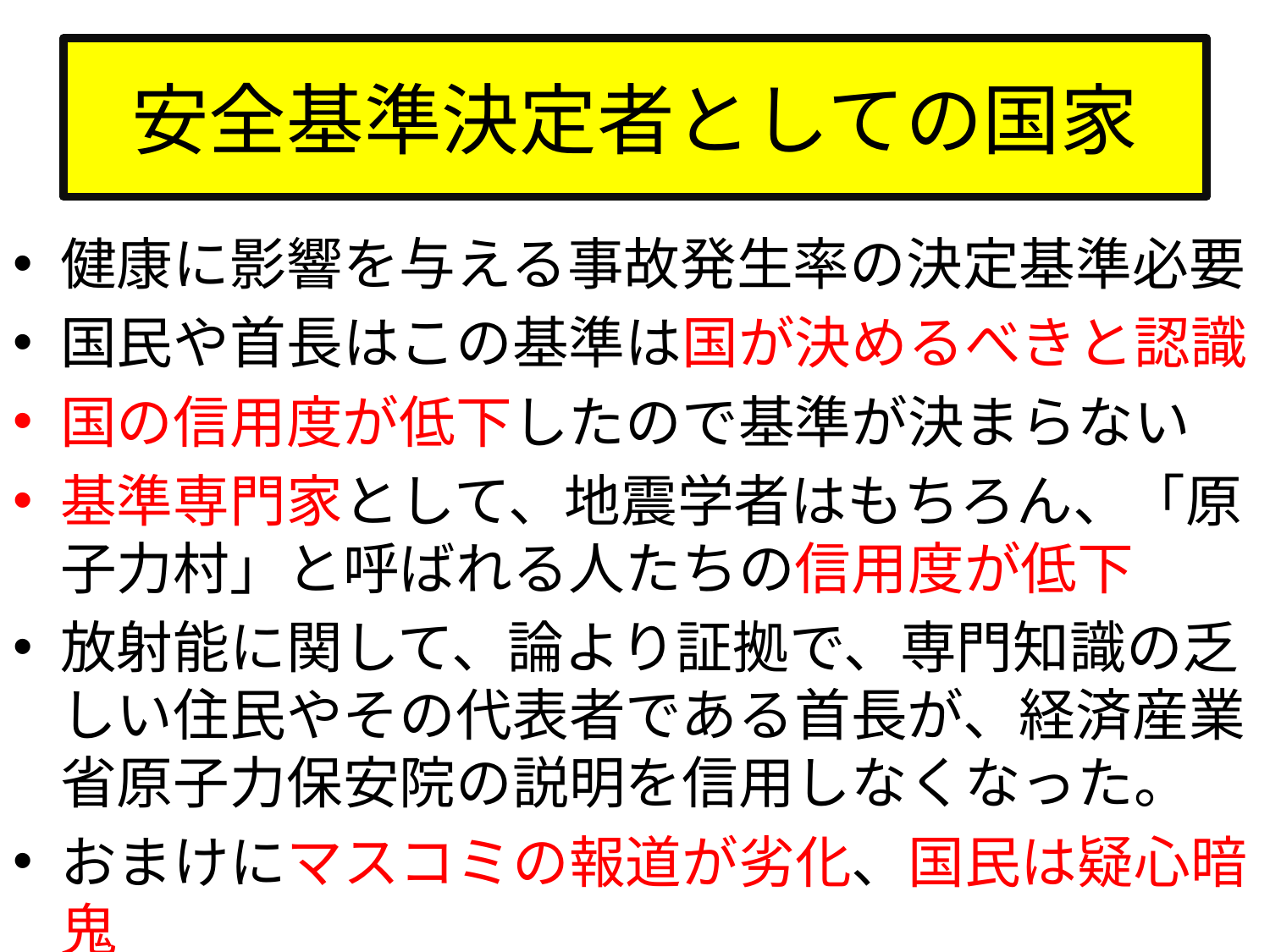

# 安全基準決定者としての国家
健康に影響を与える事故発生率の決定基準必要
国民や首長はこの基準は国が決めるべきと認識
国の信用度が低下したので基準が決まらない
基準専門家として、地震学者はもちろん、「原子力村」と呼ばれる人たちの信用度が低下
放射能に関して、論より証拠で、専門知識の乏しい住民やその代表者である首長が、経済産業省原子力保安院の説明を信用しなくなった。
おまけにマスコミの報道が劣化、国民は疑心暗鬼